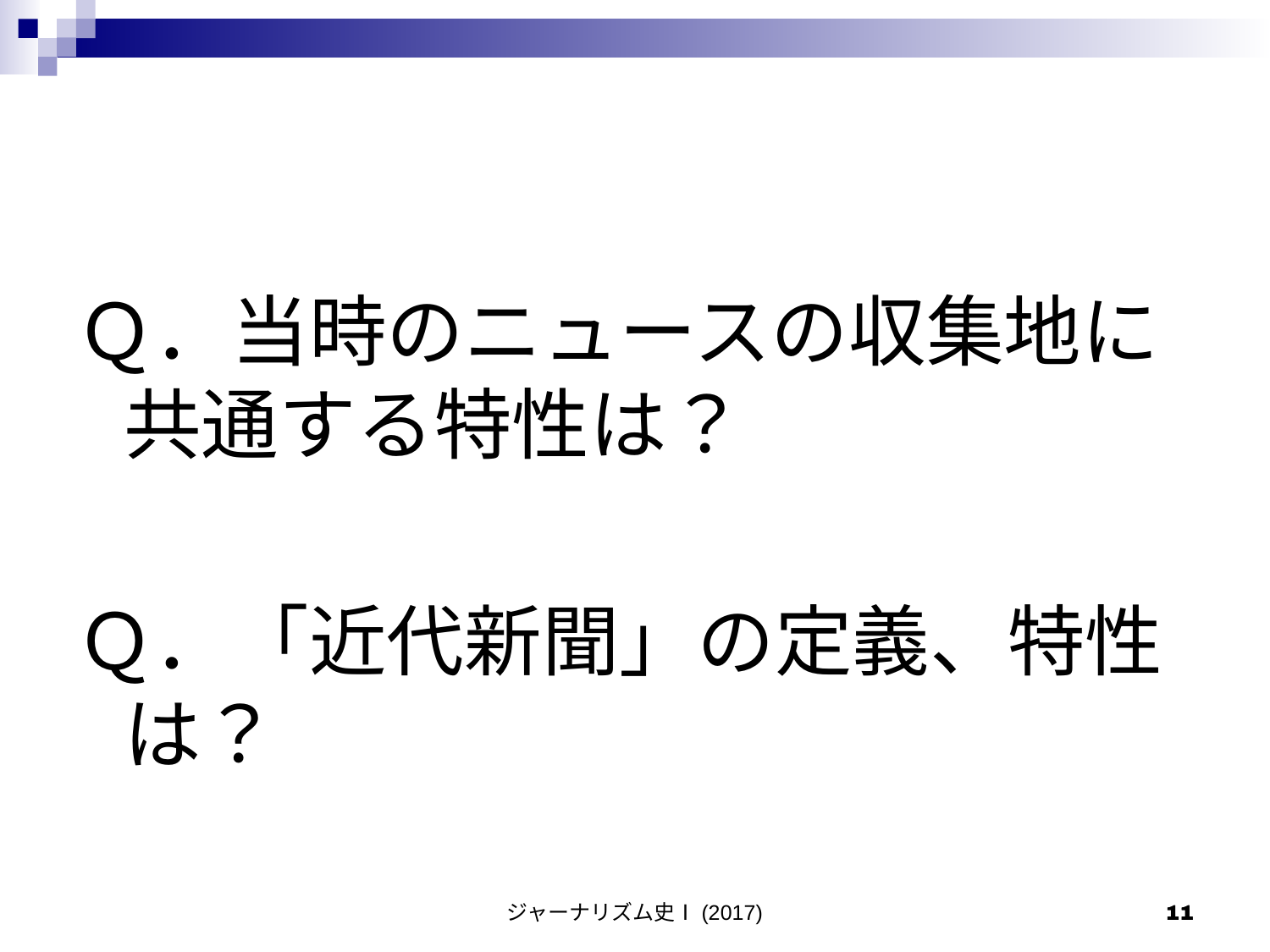

Ｑ．当時のニュースの収集地に共通する特性は？

Ｑ．「近代新聞」の定義、特性は？

ジャーナリズム史Ⅰ(2017)
11
11